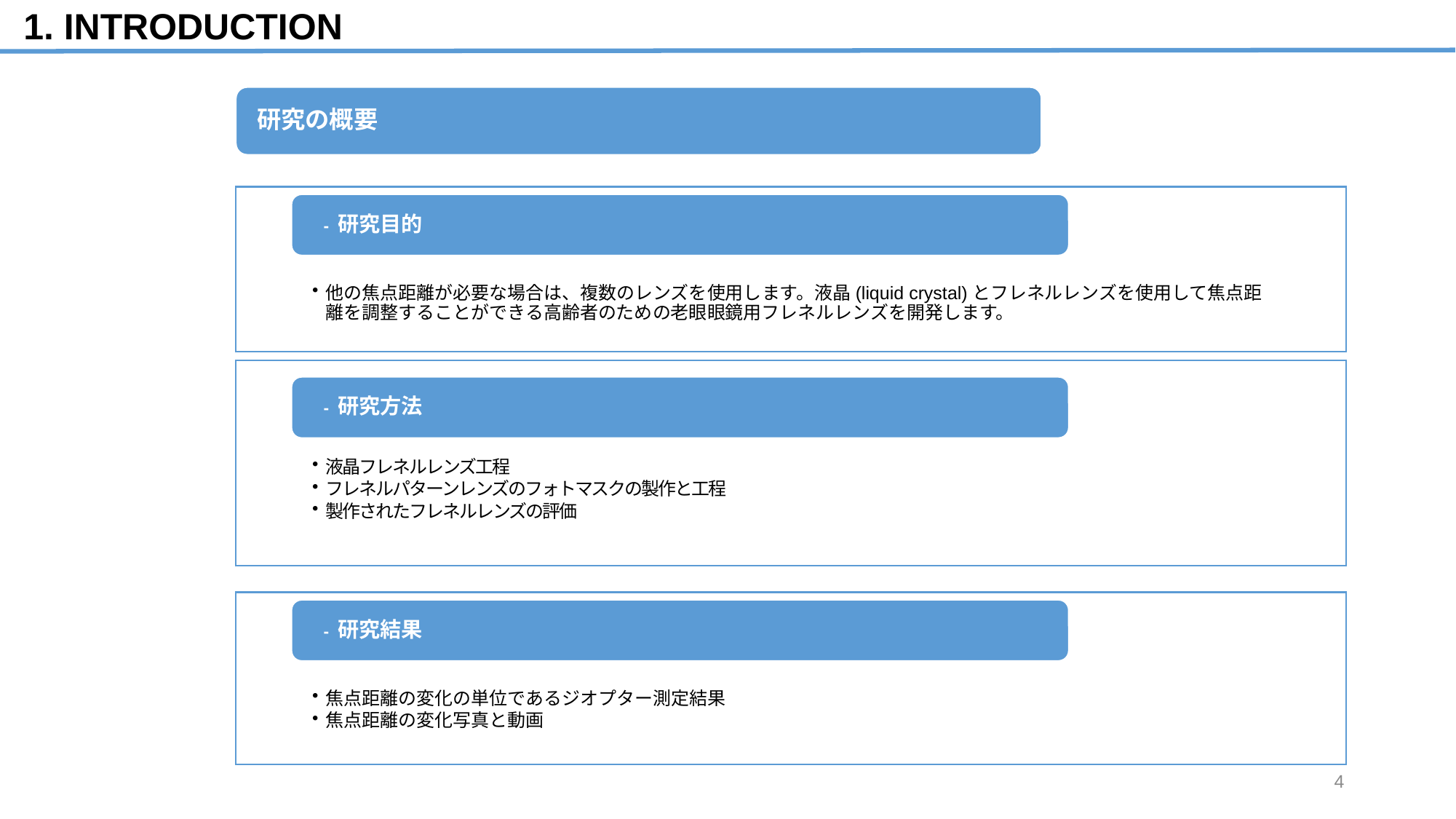

1. INTRODUCTION

研究の概要
他の焦点距離が必要な場合は、複数のレンズを使用します。液晶(liquid crystal)とフレネルレンズを使用して焦点距離を調整することができる高齢者のための老眼眼鏡用フレネルレンズを開発します。
- 研究目的
液晶フレネルレンズ工程
フレネルパターンレンズのフォトマスクの製作と工程
製作されたフレネルレンズの評価
- 研究方法
焦点距離の変化の単位であるジオプター測定結果
焦点距離の変化写真と動画
- 研究結果
4